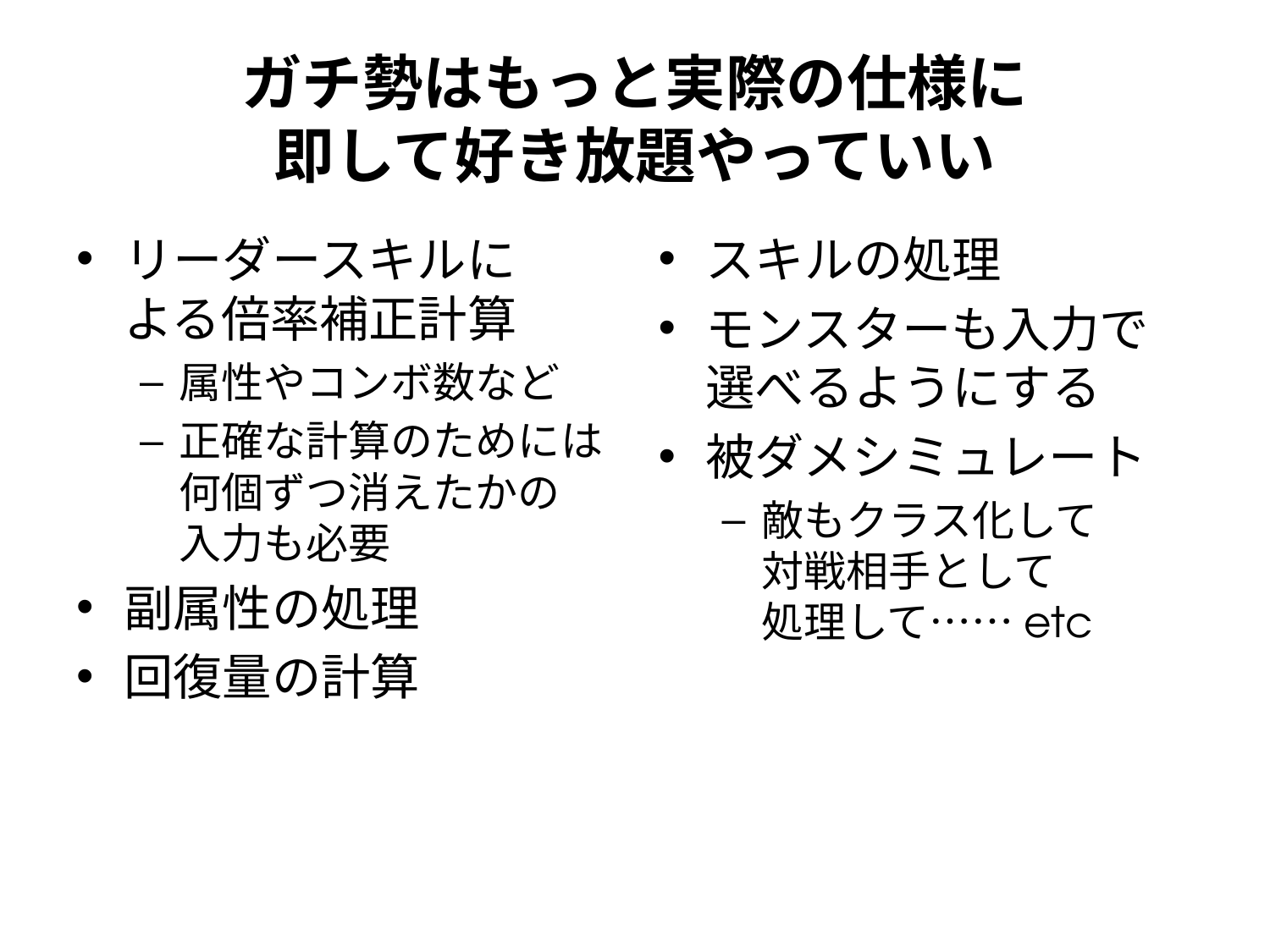

# ガチ勢はもっと実際の仕様に 即して好き放題やっていい
リーダースキルに
よる倍率補正計算
属性やコンボ数など
正確な計算のためには何個ずつ消えたかの
入力も必要
副属性の処理
回復量の計算
スキルの処理
モンスターも入力で選べるようにする
被ダメシミュレート
敵もクラス化して
対戦相手として
処理して……etc